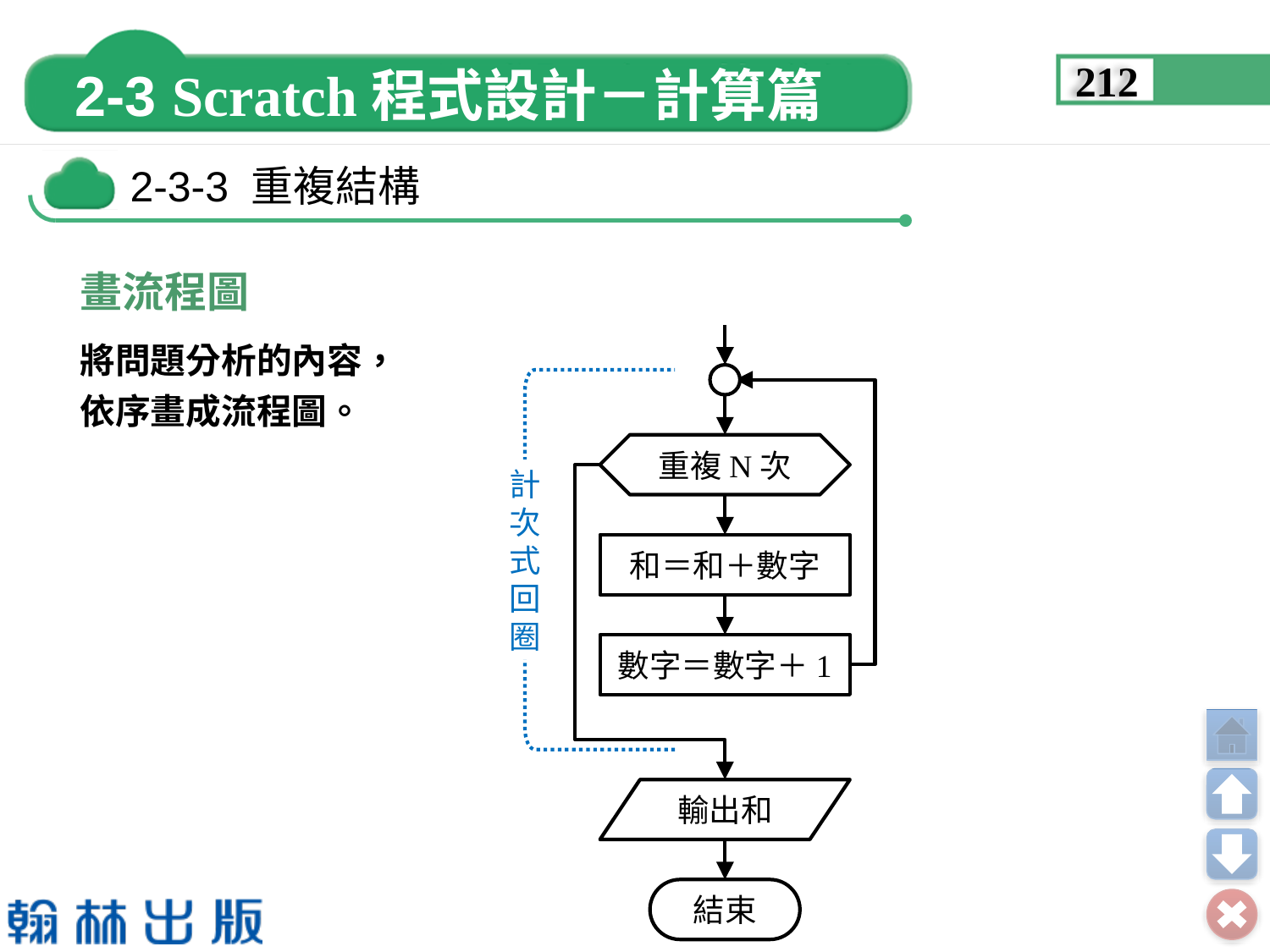

212
畫流程圖
將問題分析的內容，
依序畫成流程圖。

重複N次
計
次
式
回
圈

和＝和＋數字
數字＝數字＋1

輸出和
結束